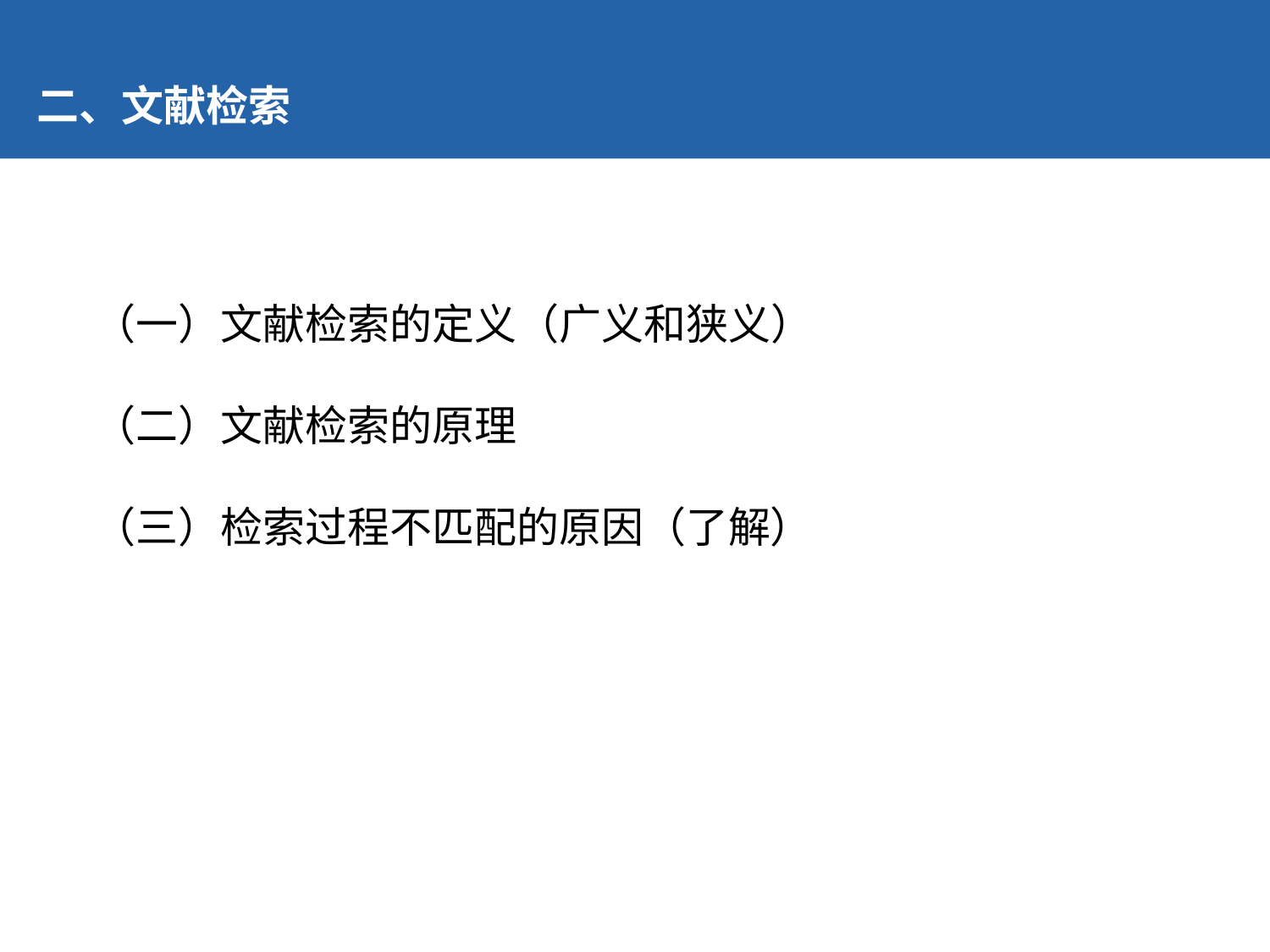

二、文献检索
（一）文献检索的定义（广义和狭义）
（二）文献检索的原理
（三）检索过程不匹配的原因（了解）